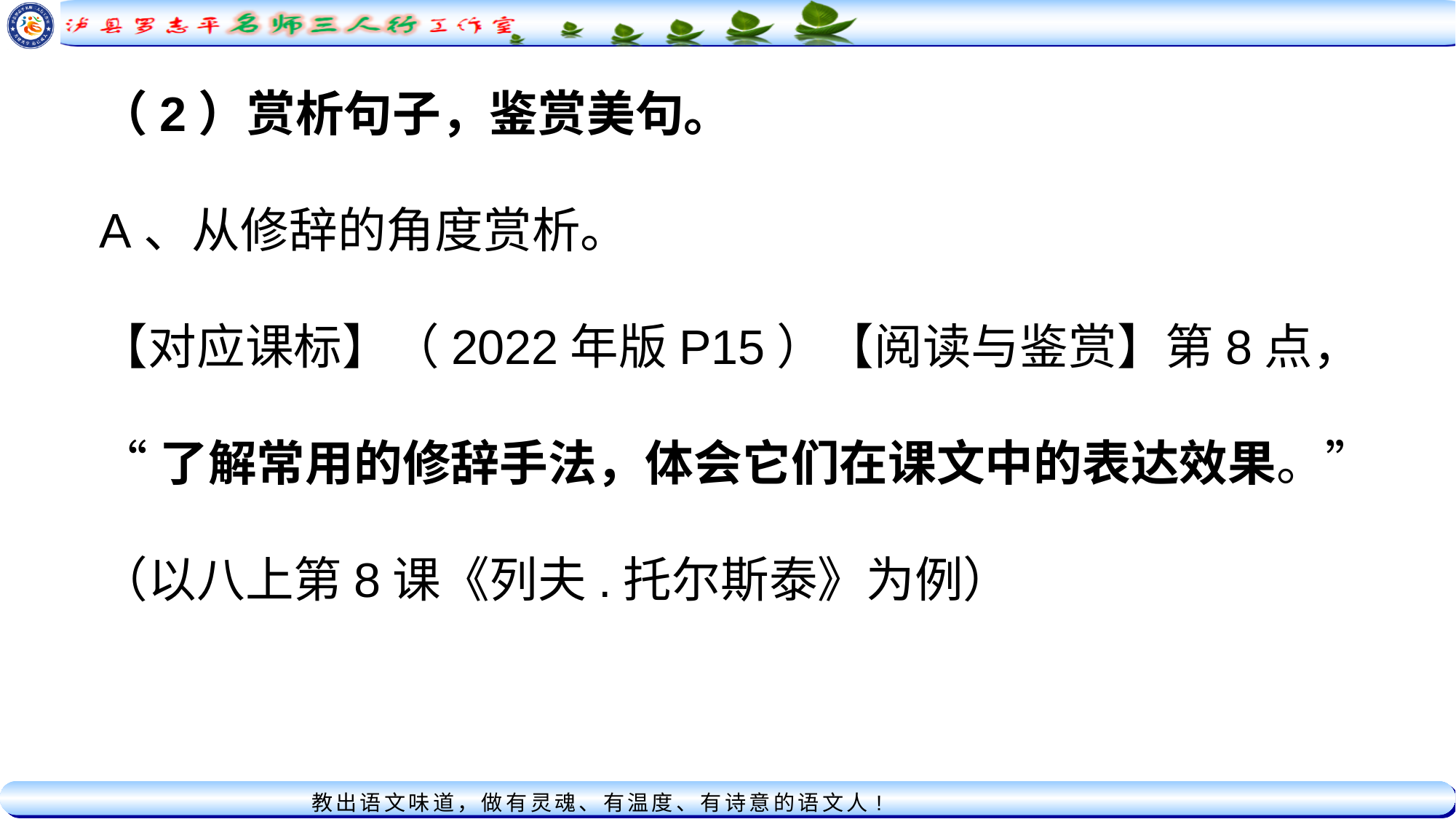

（2）赏析句子，鉴赏美句。

A、从修辞的角度赏析。

【对应课标】（2022年版P15）【阅读与鉴赏】第8点，

“了解常用的修辞手法，体会它们在课文中的表达效果。”

（以八上第8课《列夫.托尔斯泰》为例）